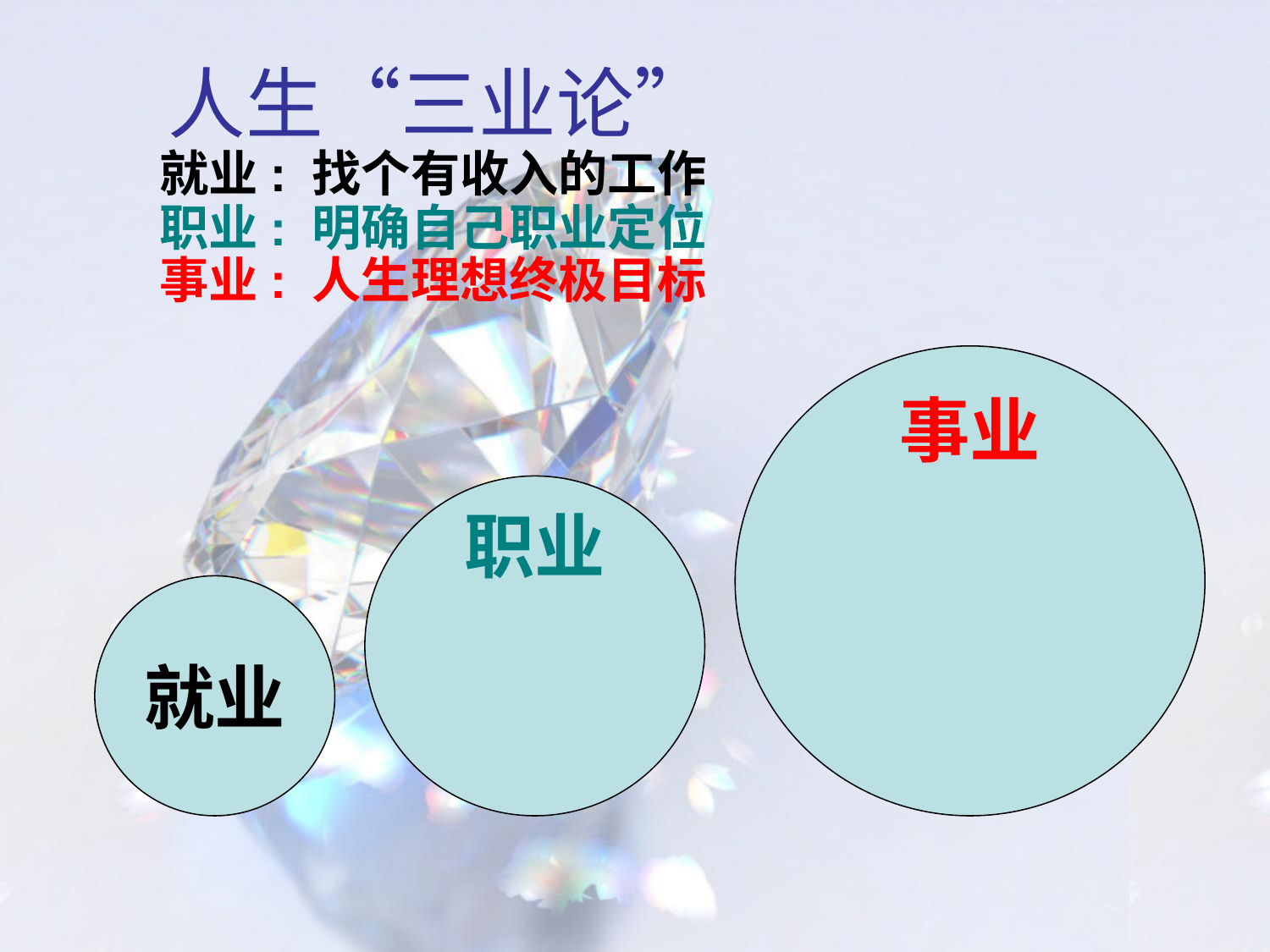

# 人生“三业论” 就业: 找个有收入的工作 职业: 明确自己职业定位 事业: 人生理想终极目标
事业

职业

就业